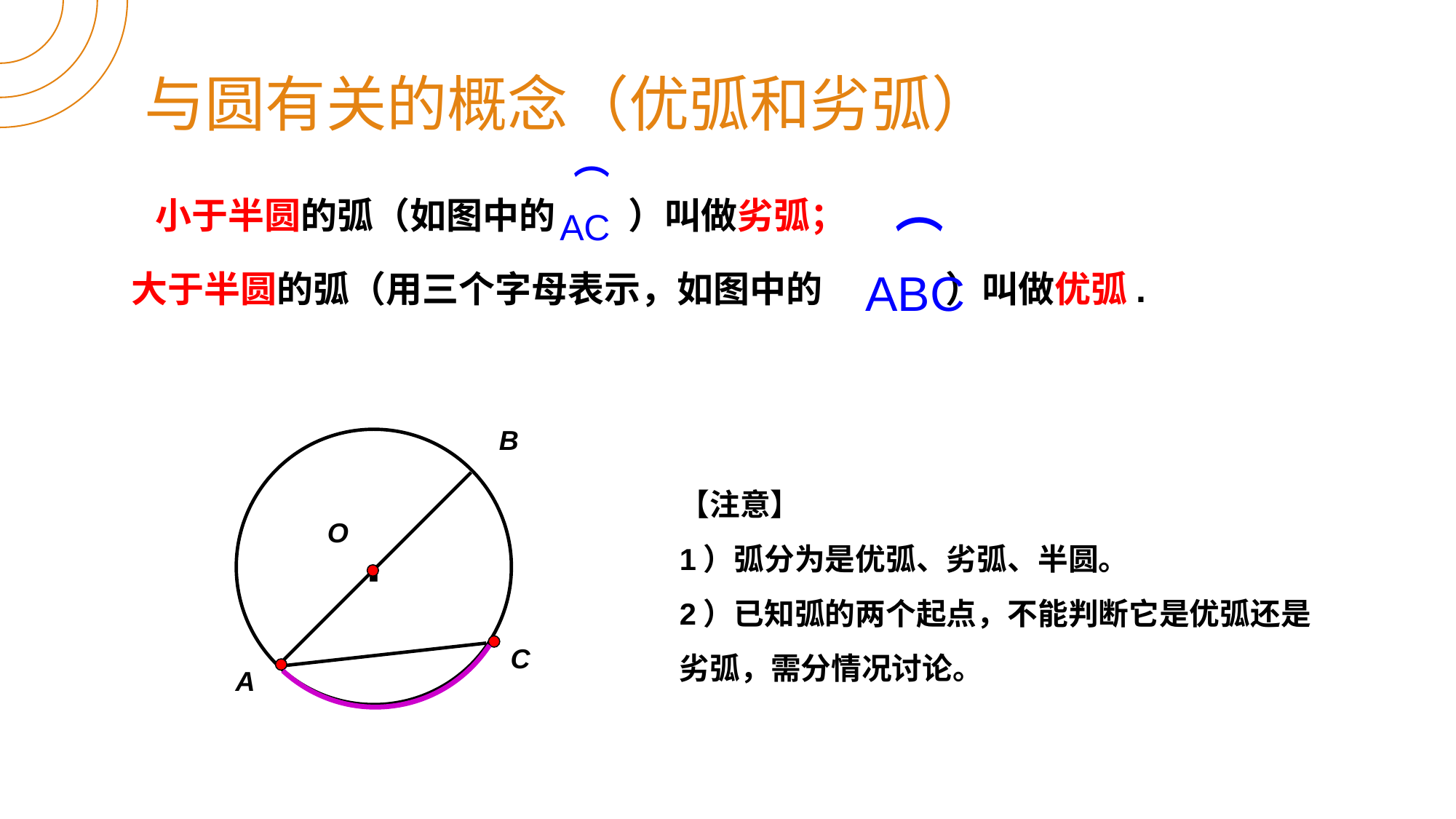

与圆有关的概念（优弧和劣弧）
⌒
AC
  小于半圆的弧（如图中的　　）叫做劣弧；
⌒
ABC
大于半圆的弧（用三个字母表示，如图中的               ）叫做优弧.
B
·
【注意】
1）弧分为是优弧、劣弧、半圆。
2）已知弧的两个起点，不能判断它是优弧还是
劣弧，需分情况讨论。
O

C

A